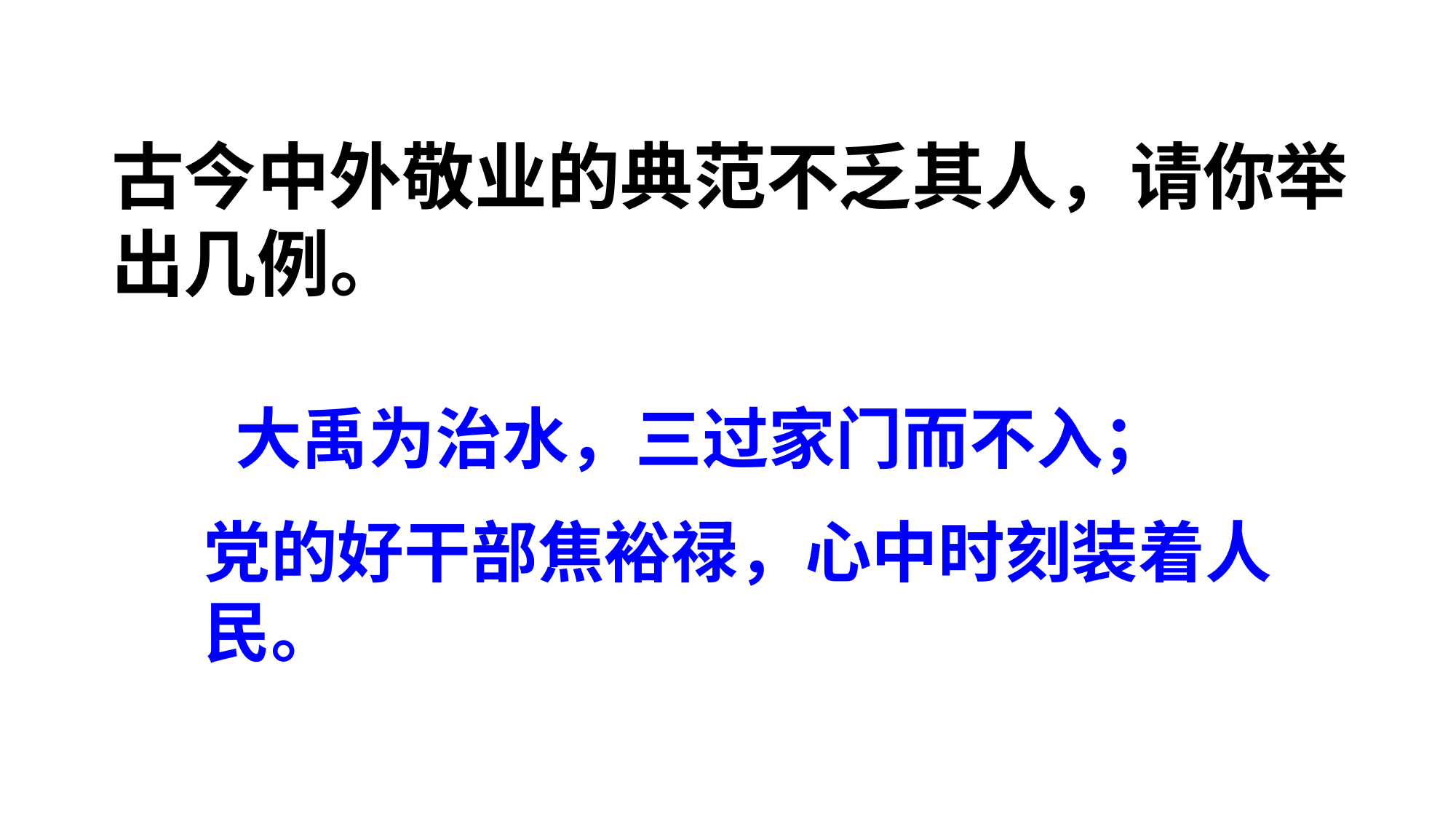

古今中外敬业的典范不乏其人，请你举出几例。
 大禹为治水，三过家门而不入；
党的好干部焦裕禄，心中时刻装着人民。